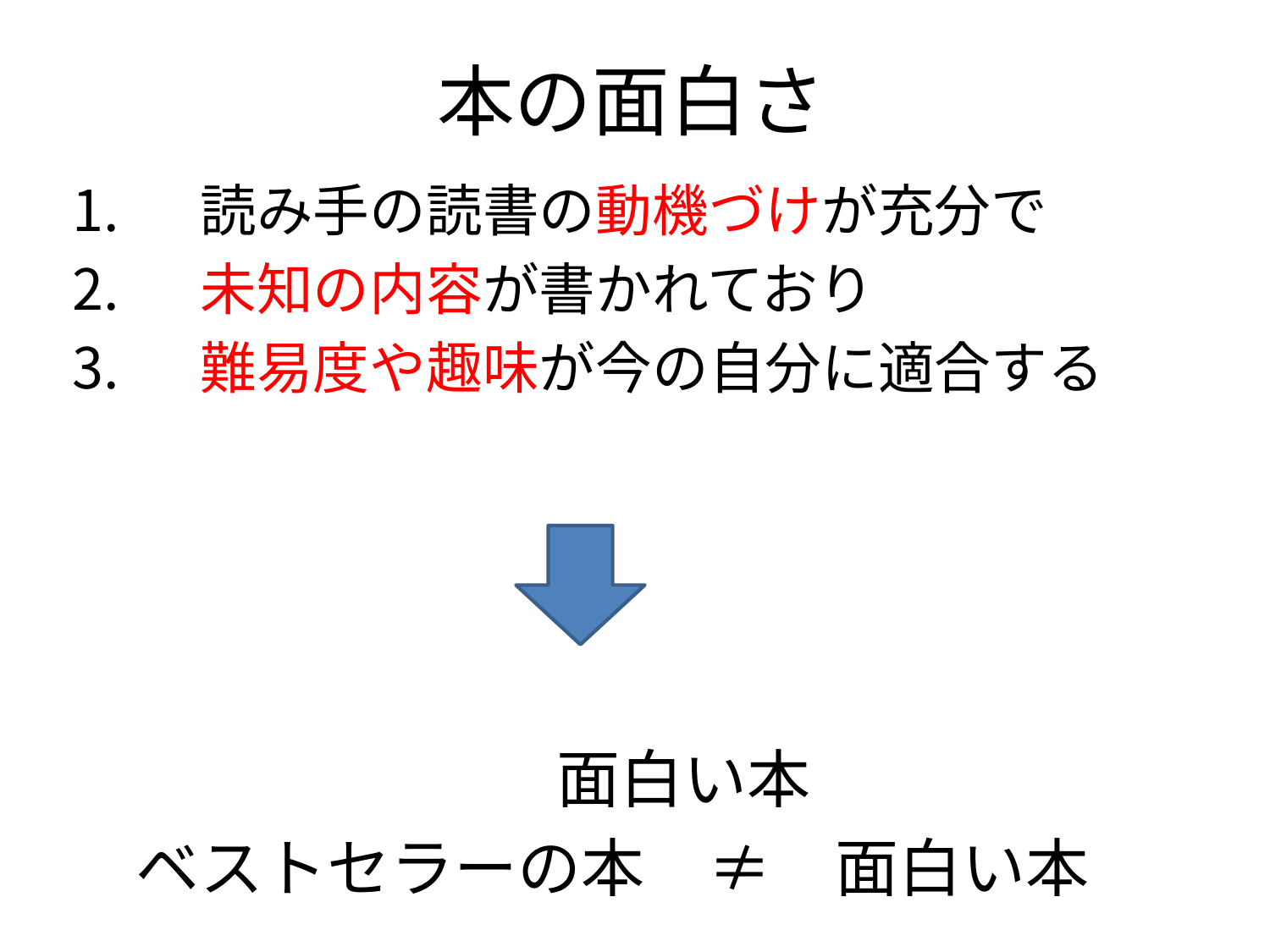

# 本の面白さ
　読み手の読書の動機づけが充分で
　未知の内容が書かれており
　難易度や趣味が今の自分に適合する

				面白い本
ベストセラーの本　≠　面白い本